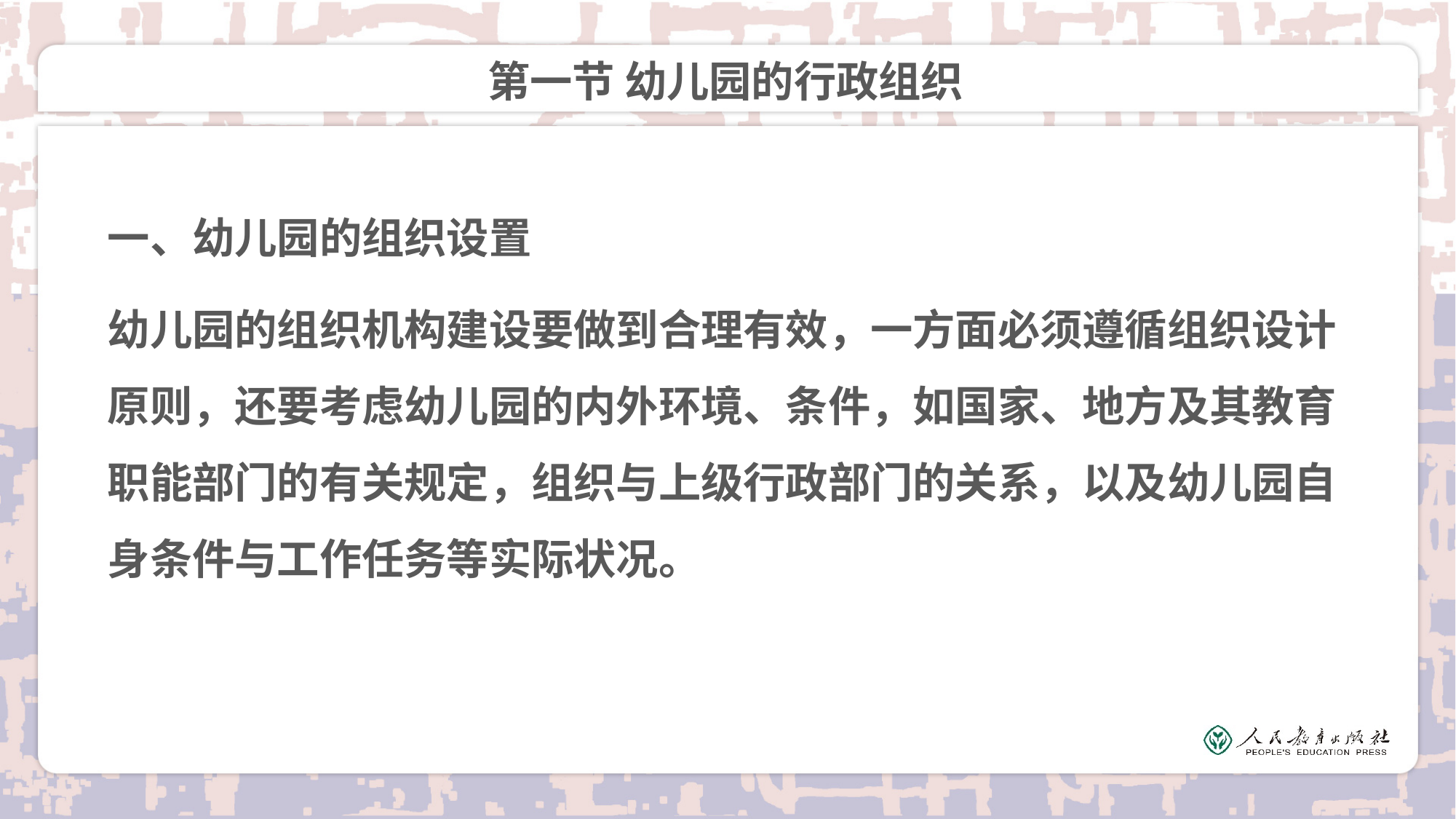

# 第一节 幼儿园的行政组织
一、幼儿园的组织设置
幼儿园的组织机构建设要做到合理有效，一方面必须遵循组织设计原则，还要考虑幼儿园的内外环境、条件，如国家、地方及其教育职能部门的有关规定，组织与上级行政部门的关系，以及幼儿园自身条件与工作任务等实际状况。